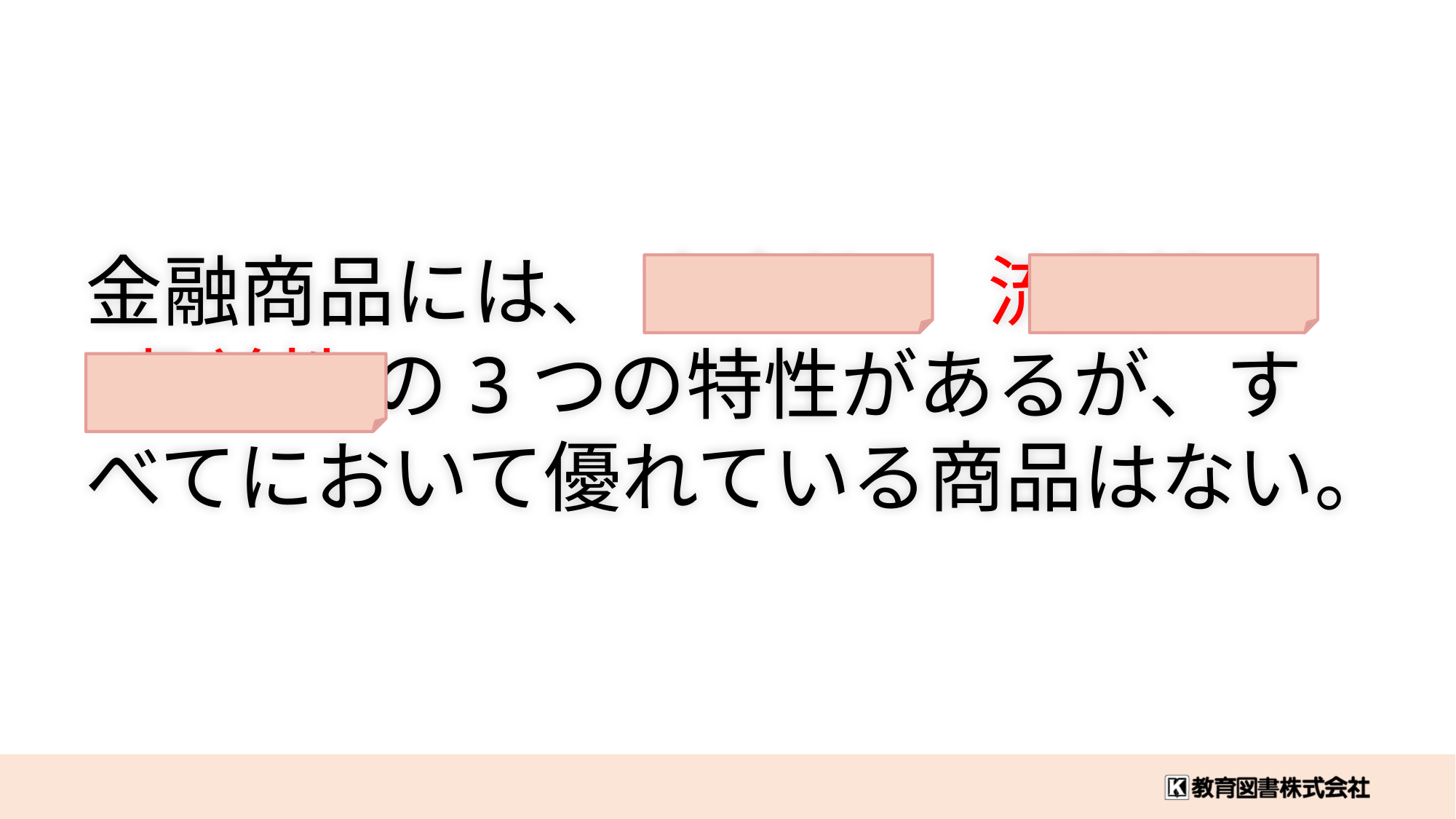

金融商品には、 安全性 、 流動性 、
 収益性 の3つの特性があるが、すべてにおいて優れている商品はない。